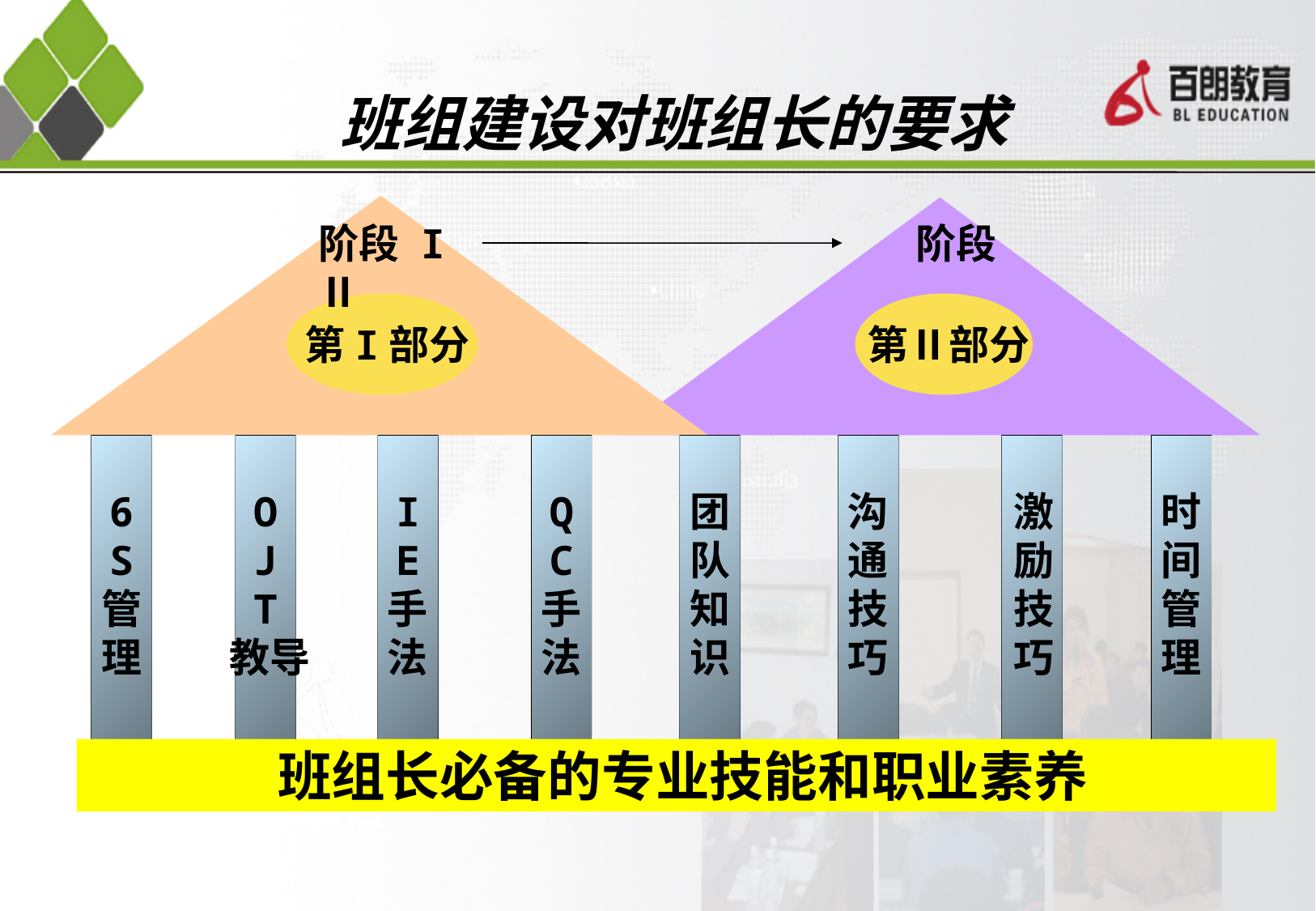

班组建设对班组长的要求

阶段 I                   阶段 Ⅱ

  第I部分
 第Ⅱ部分

6
S
管
理

O
J
T
   教导

I
E
手
法

Q
C
手
法

团
队
知
识

沟
通
技
巧

激
励
技
巧

时
间
管
理

     班组长必备的专业技能和职业素养